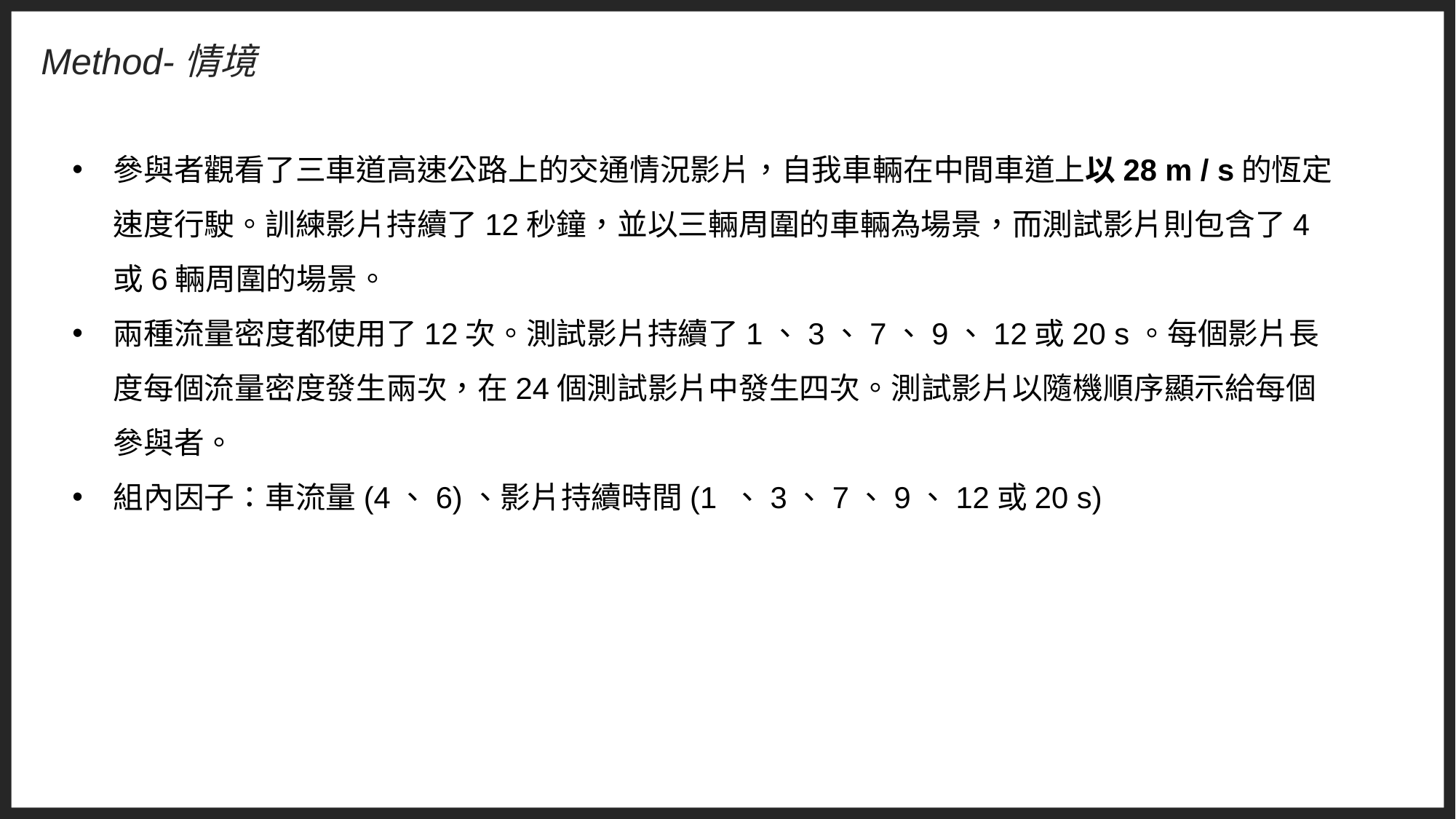

Method-情境
參與者觀看了三車道高速公路上的交通情況影片，自我車輛在中間車道上以28 m / s的恆定速度行駛。訓練影片持續了12秒鐘，並以三輛周圍的車輛為場景，而測試影片則包含了4或6輛周圍的場景。
兩種流量密度都使用了12次。測試影片持續了1、3、7、9、12或20 s。每個影片長度每個流量密度發生兩次，在24個測試影片中發生四次。測試影片以隨機順序顯示給每個參與者。
組內因子：車流量(4、6)、影片持續時間(1 、3、7、9、12或20 s)